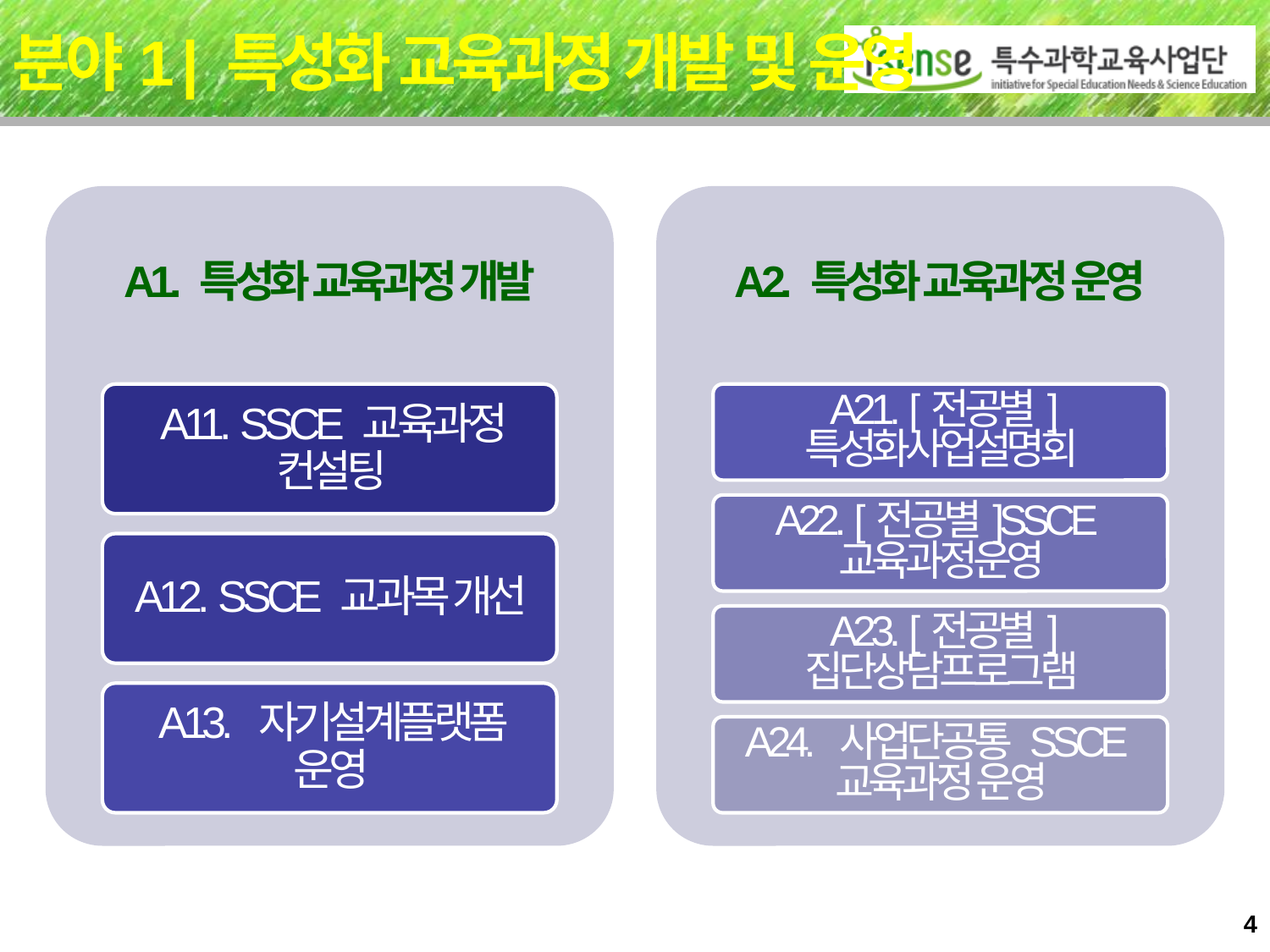

# 분야1 | 특성화 교육과정 개발 및 운영
A1. 특성화 교육과정 개발
A11.  SSCE 교육과정 컨설팅
A12.  SSCE 교과목 개선
A13.  자기설계플랫폼 운영
A2. 특성화 교육과정 운영
A21.  [전공별] 특성화사업설명회
A22.  [전공별]SSCE교육과정운영
A23.  [전공별] 집단상담프로그램
A24.  사업단공통 SSCE교육과정 운영
4